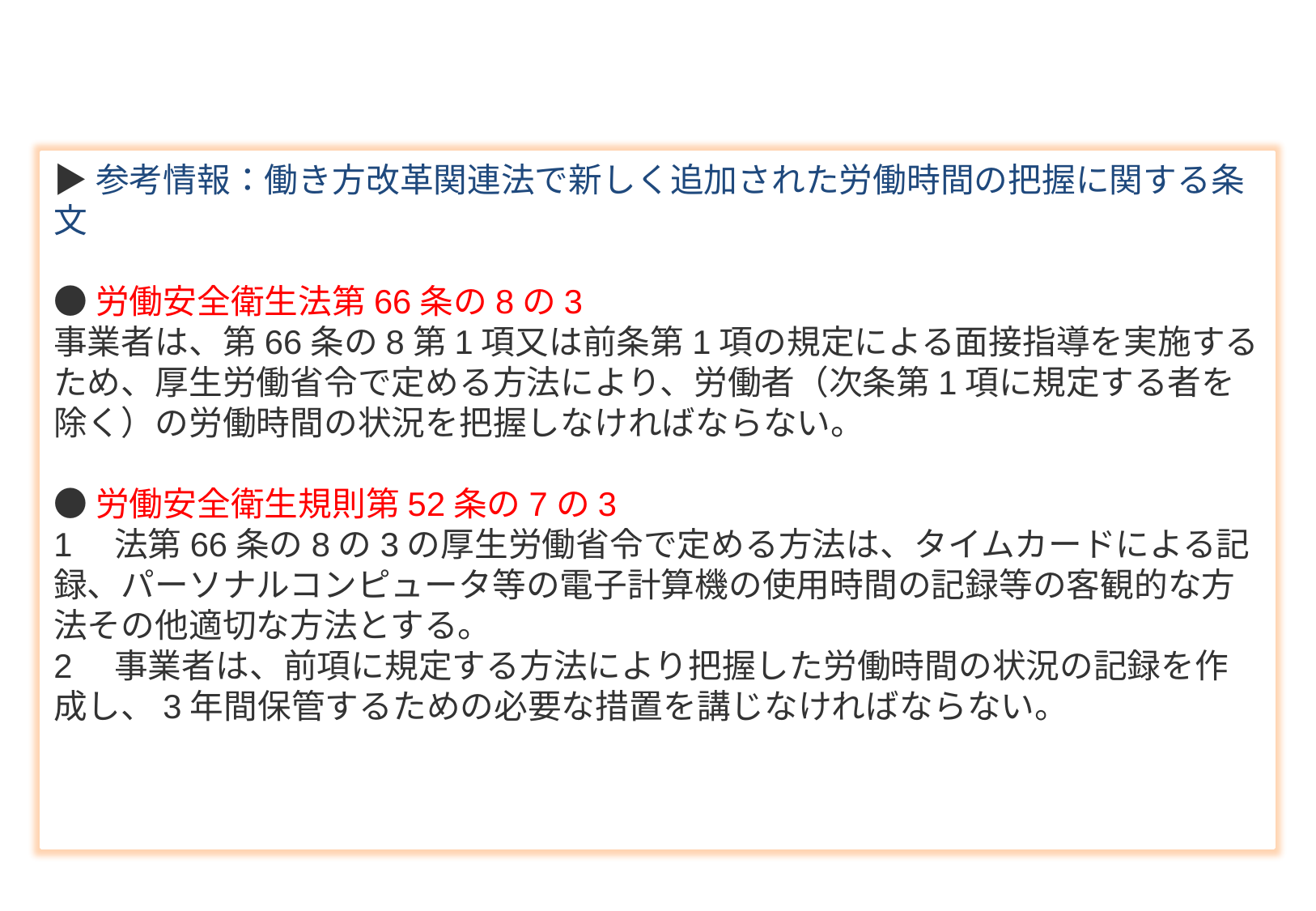

▶参考情報：働き方改革関連法で新しく追加された労働時間の把握に関する条文

●労働安全衛生法第66条の8の3
事業者は、第66条の8第1項又は前条第1項の規定による面接指導を実施するため、厚生労働省令で定める方法により、労働者（次条第1項に規定する者を除く）の労働時間の状況を把握しなければならない。

●労働安全衛生規則第52条の7の3
1　法第66条の8の3の厚生労働省令で定める方法は、タイムカードによる記録、パーソナルコンピュータ等の電子計算機の使用時間の記録等の客観的な方法その他適切な方法とする。
2　事業者は、前項に規定する方法により把握した労働時間の状況の記録を作成し、3年間保管するための必要な措置を講じなければならない。